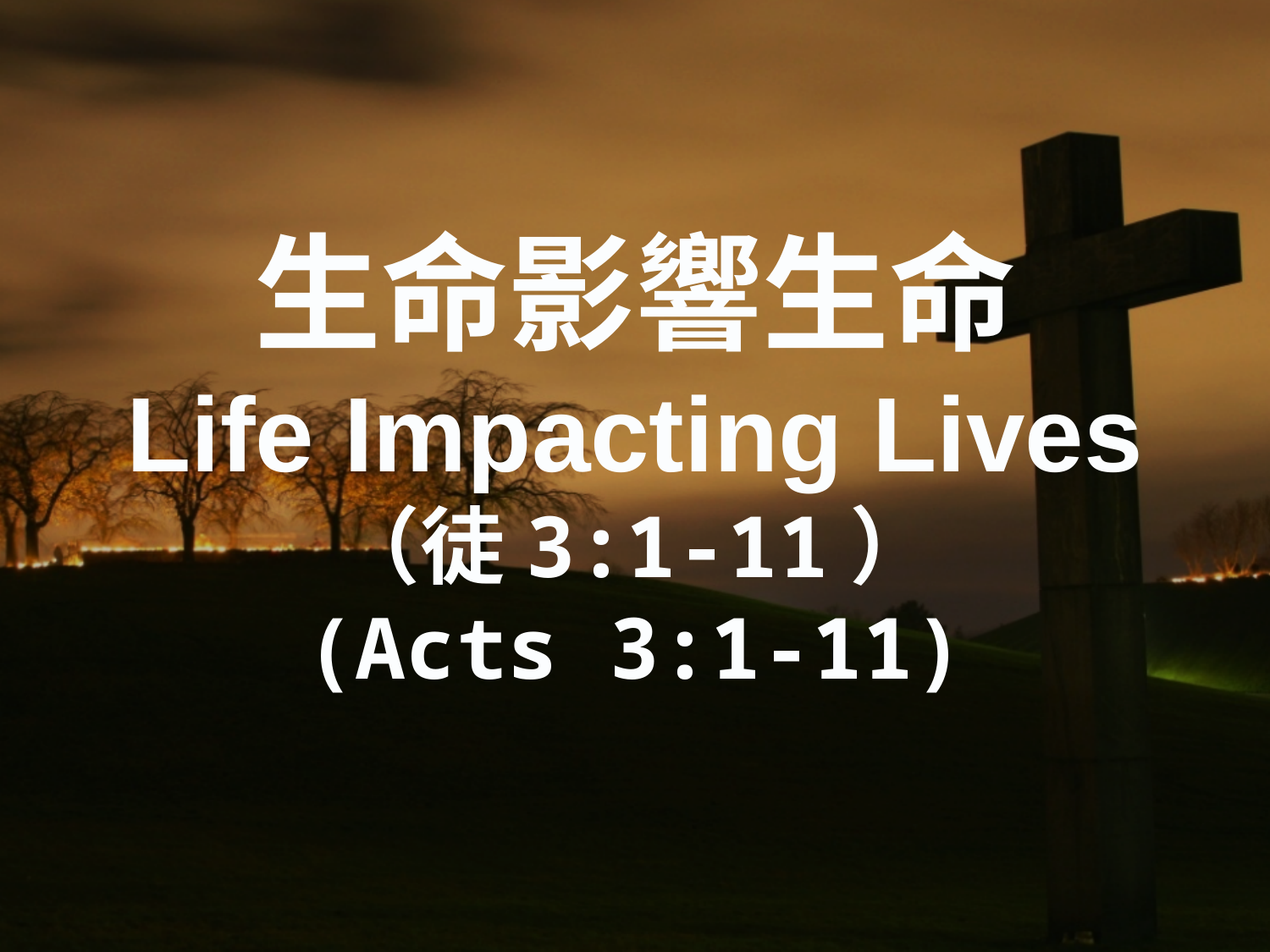

# 生命影響生命 Life Impacting Lives （徒3:1-11） (Acts 3:1-11)